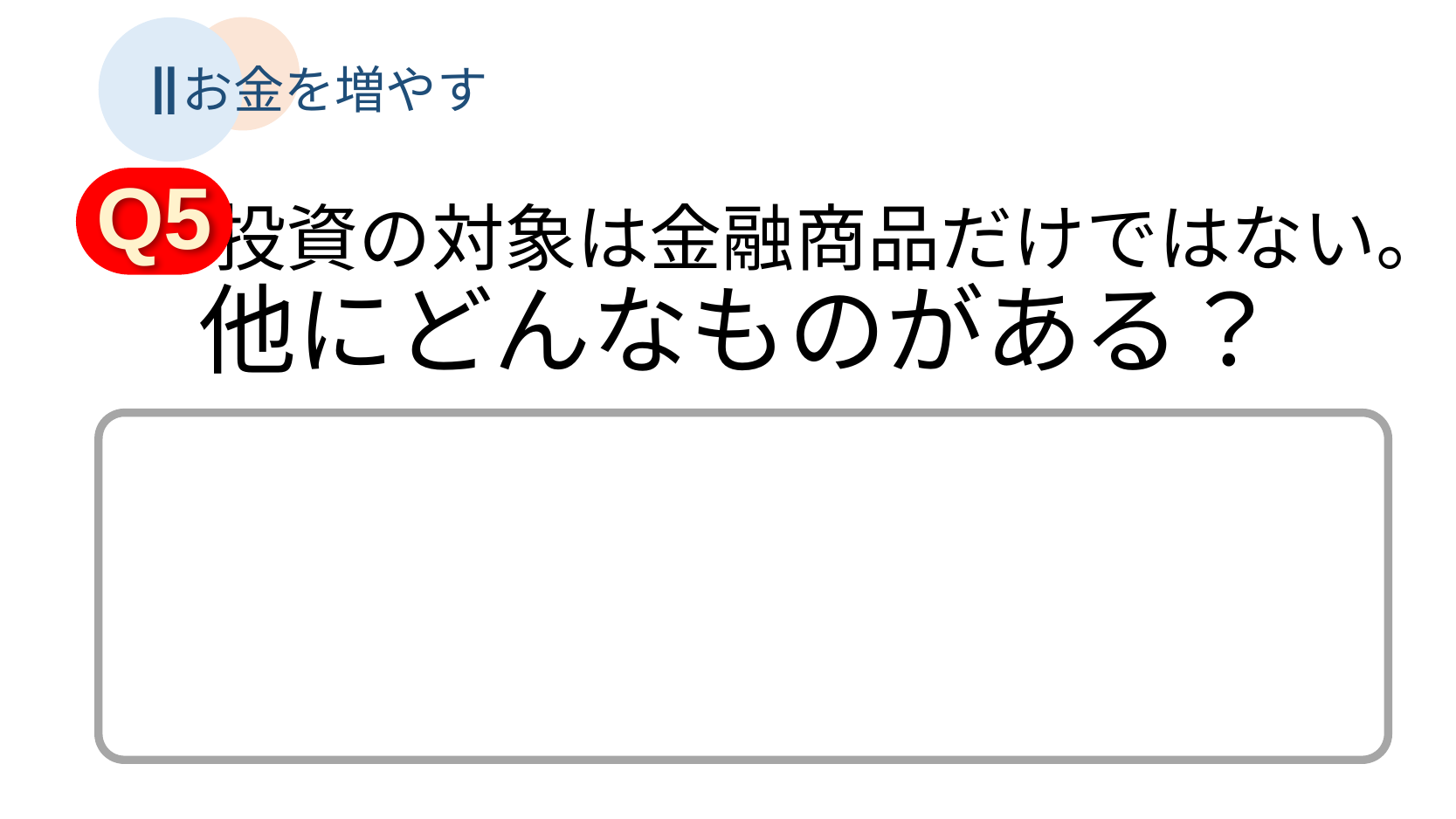

Ⅱ
お金を増やす
投資の対象は金融商品だけではない。
Q5

他にどんなものがある？